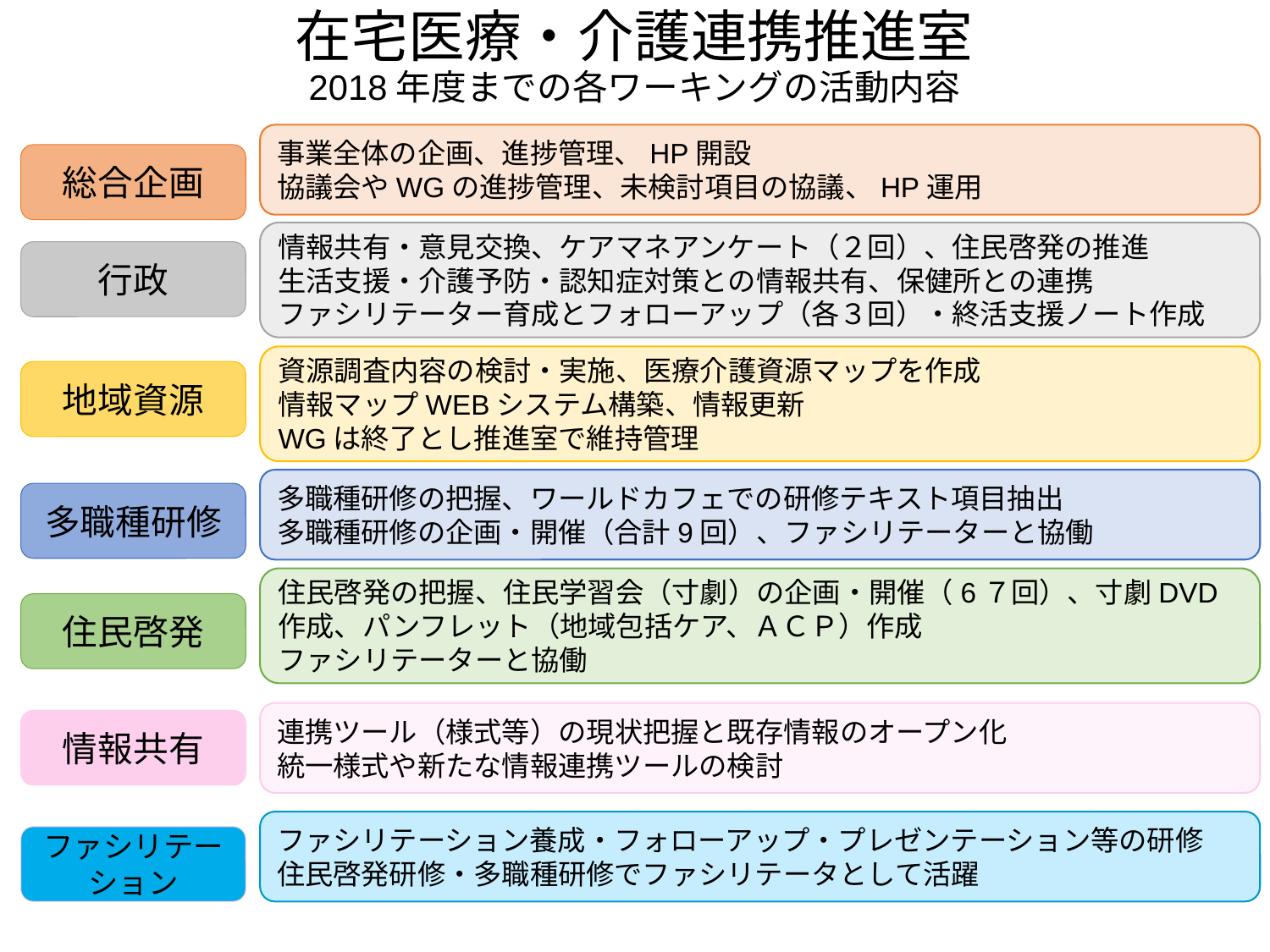

# 在宅医療・介護連携推進室 2018年度までの各ワーキングの活動内容
事業全体の企画、進捗管理、HP開設
協議会やWGの進捗管理、未検討項目の協議、HP運用
総合企画
情報共有・意見交換、ケアマネアンケート（２回）、住民啓発の推進
生活支援・介護予防・認知症対策との情報共有、保健所との連携
ファシリテーター育成とフォローアップ（各３回）・終活支援ノート作成
行政
資源調査内容の検討・実施、医療介護資源マップを作成
情報マップWEBシステム構築、情報更新
WGは終了とし推進室で維持管理
地域資源
多職種研修の把握、ワールドカフェでの研修テキスト項目抽出
多職種研修の企画・開催（合計9回）、ファシリテーターと協働
多職種研修
住民啓発の把握、住民学習会（寸劇）の企画・開催（6７回）、寸劇DVD作成、パンフレット（地域包括ケア、ＡＣＰ）作成
ファシリテーターと協働
住民啓発
連携ツール（様式等）の現状把握と既存情報のオープン化
統一様式や新たな情報連携ツールの検討
情報共有
ファシリテーション養成・フォローアップ・プレゼンテーション等の研修
住民啓発研修・多職種研修でファシリテータとして活躍
ファシリテーション